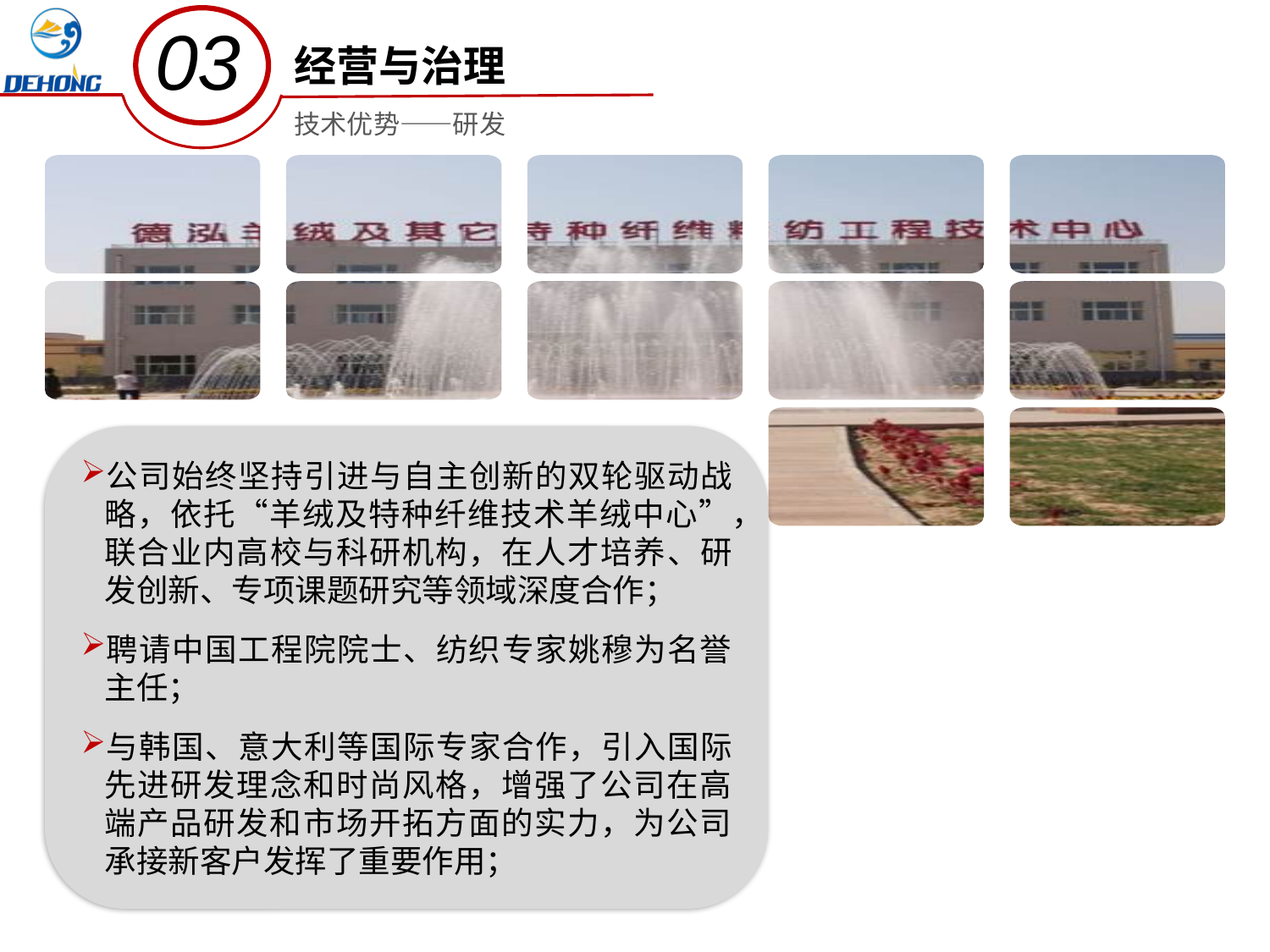

03
经营与治理

技术优势——研发

公司始终坚持引进与自主创新的双轮驱动战略，依托“羊绒及特种纤维技术羊绒中心”，联合业内高校与科研机构，在人才培养、研发创新、专项课题研究等领域深度合作；
聘请中国工程院院士、纺织专家姚穆为名誉主任；
与韩国、意大利等国际专家合作，引入国际先进研发理念和时尚风格，增强了公司在高端产品研发和市场开拓方面的实力，为公司承接新客户发挥了重要作用；